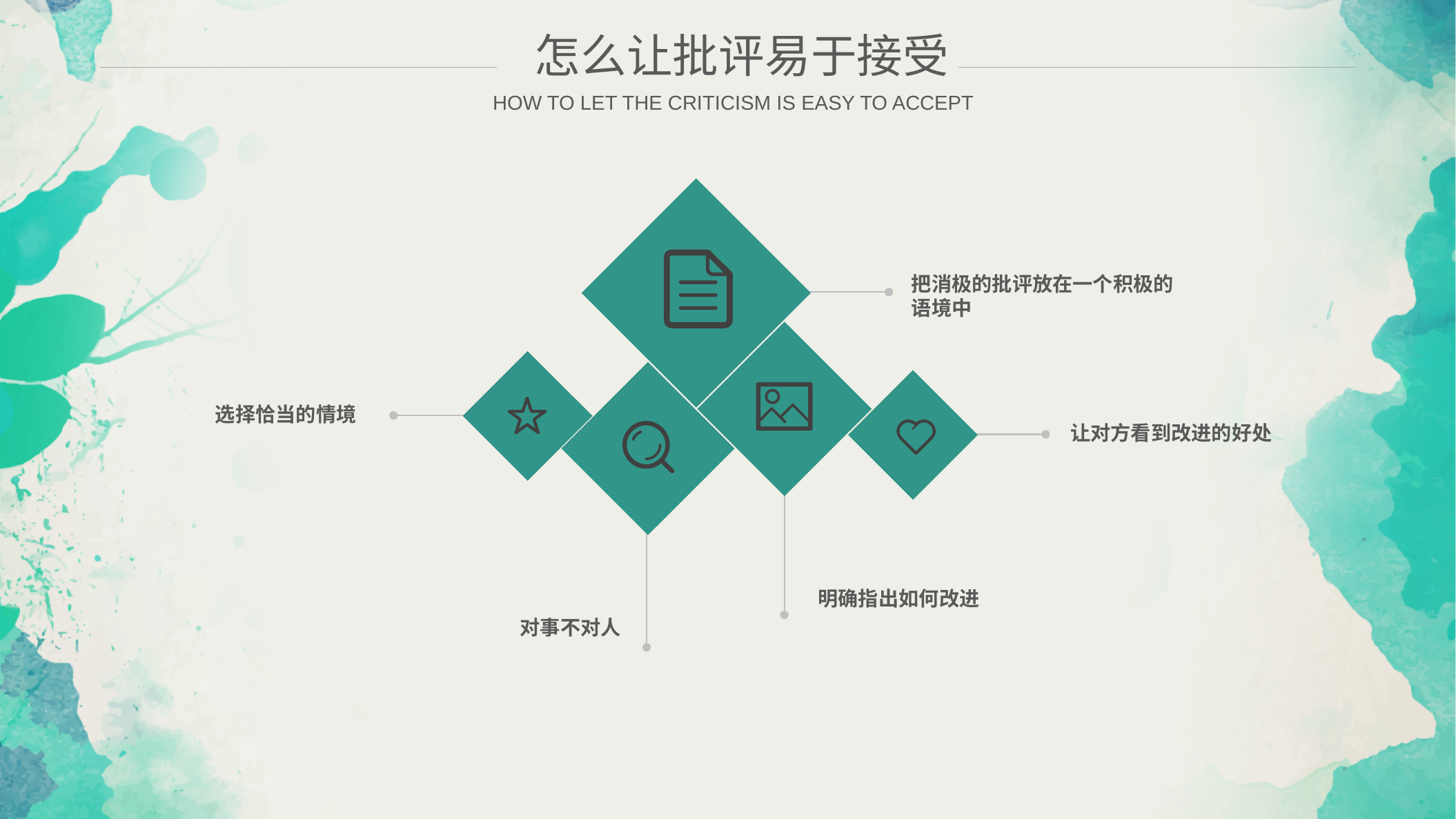

怎么让批评易于接受
HOW TO LET THE CRITICISM IS EASY TO ACCEPT

把消极的批评放在一个积极的语境中

选择恰当的情境

让对方看到改进的好处

明确指出如何改进
对事不对人